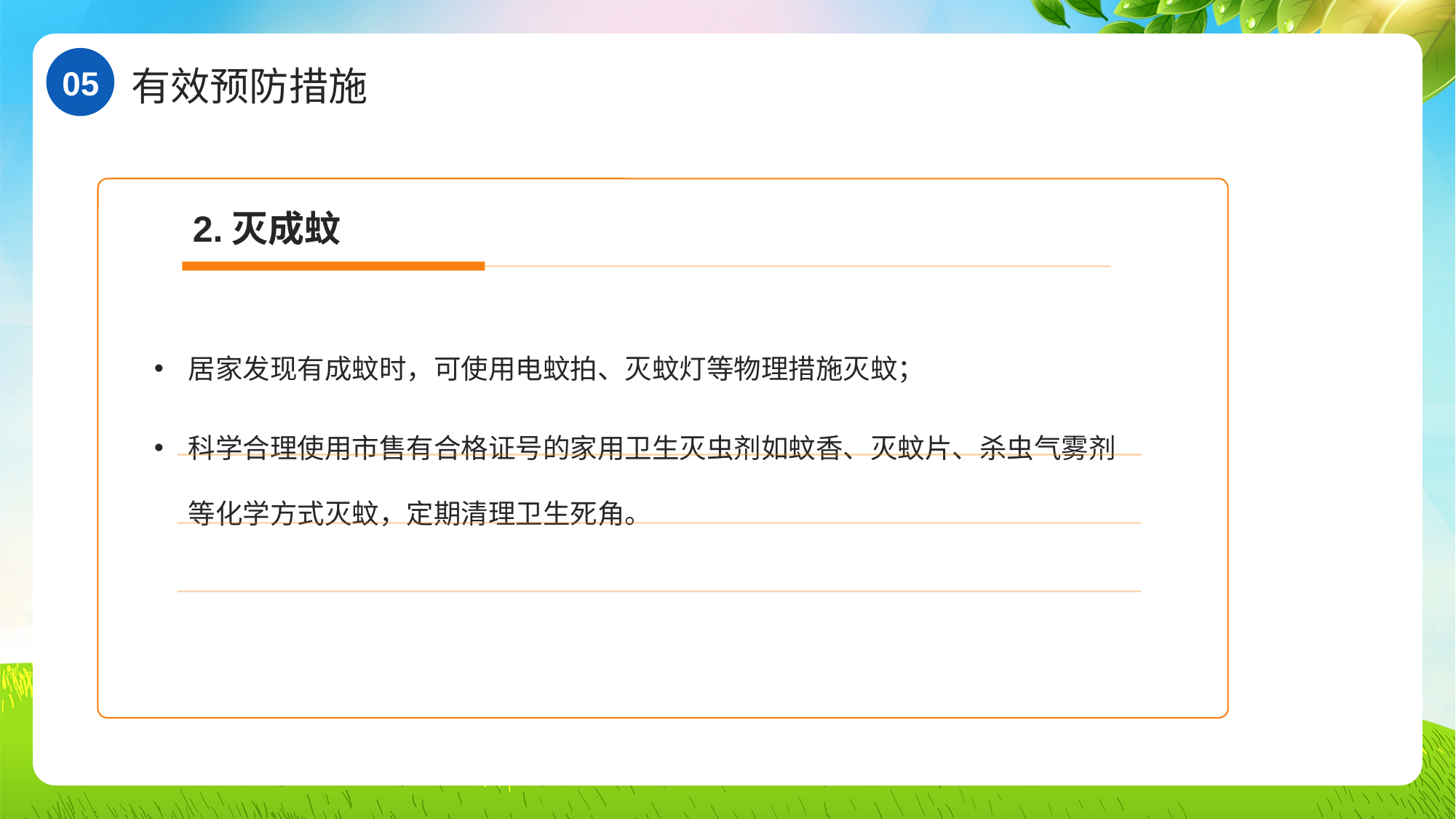

有效预防措施
05

2.灭成蚊

居家发现有成蚊时，可使用电蚊拍、灭蚊灯等物理措施灭蚊；
科学合理使用市售有合格证号的家用卫生灭虫剂如蚊香、灭蚊片、杀虫气雾剂等化学方式灭蚊，定期清理卫生死角。